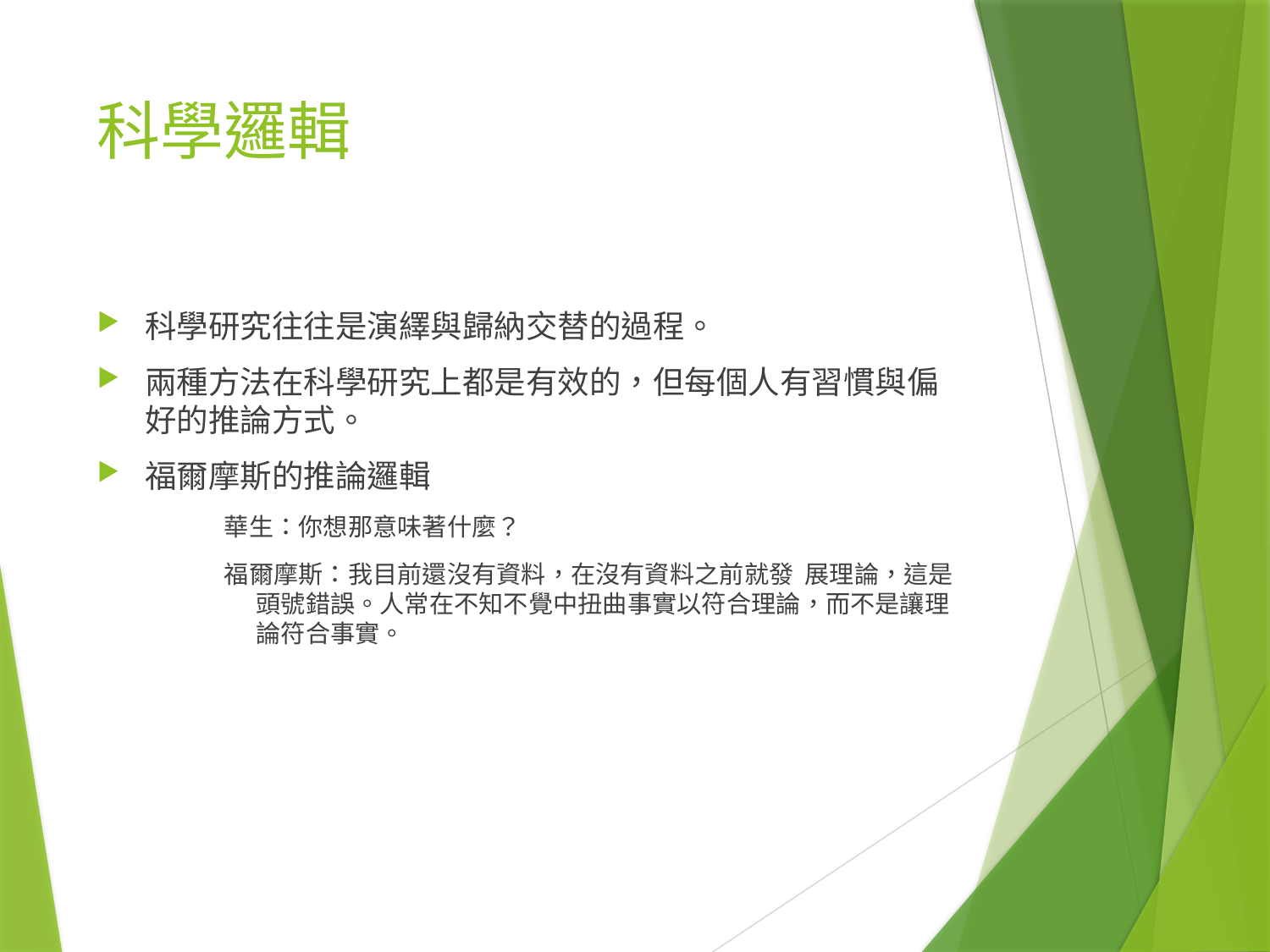

# 科學邏輯
科學研究往往是演繹與歸納交替的過程。
兩種方法在科學研究上都是有效的，但每個人有習慣與偏好的推論方式。
福爾摩斯的推論邏輯
華生：你想那意味著什麼？
福爾摩斯：我目前還沒有資料，在沒有資料之前就發  展理論，這是頭號錯誤。人常在不知不覺中扭曲事實以符合理論，而不是讓理論符合事實。